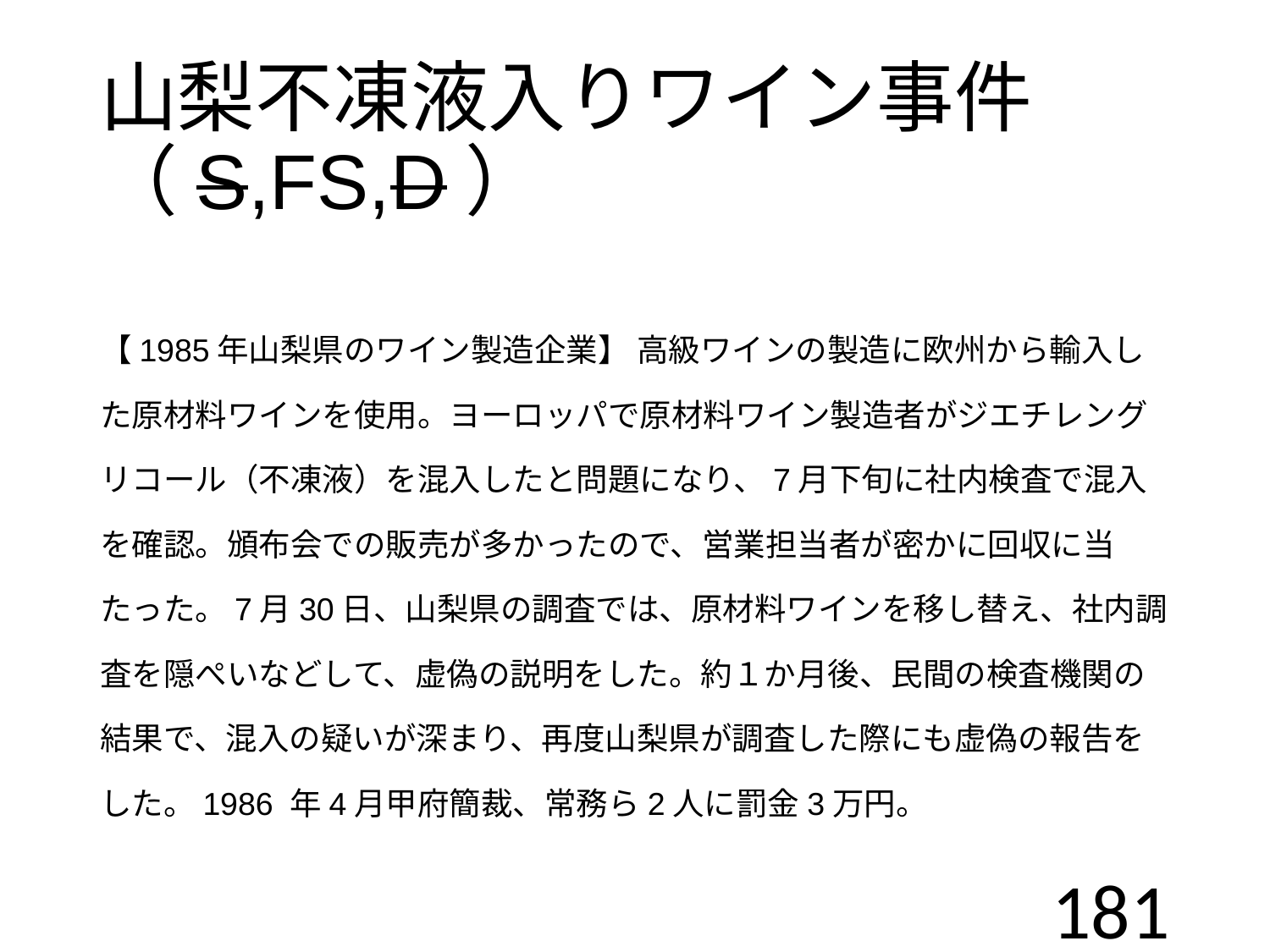

# 山梨不凍液入りワイン事件 （S,FS,D）
【1985年山梨県のワイン製造企業】 高級ワインの製造に欧州から輸入した原材料ワインを使用。ヨーロッパで原材料ワイン製造者がジエチレングリコール（不凍液）を混入したと問題になり、7月下旬に社内検査で混入を確認。頒布会での販売が多かったので、営業担当者が密かに回収に当たった。7月30日、山梨県の調査では、原材料ワインを移し替え、社内調査を隠ぺいなどして、虚偽の説明をした。約１か月後、民間の検査機関の結果で、混入の疑いが深まり、再度山梨県が調査した際にも虚偽の報告をした。1986 年4月甲府簡裁、常務ら2人に罰金3万円。

181